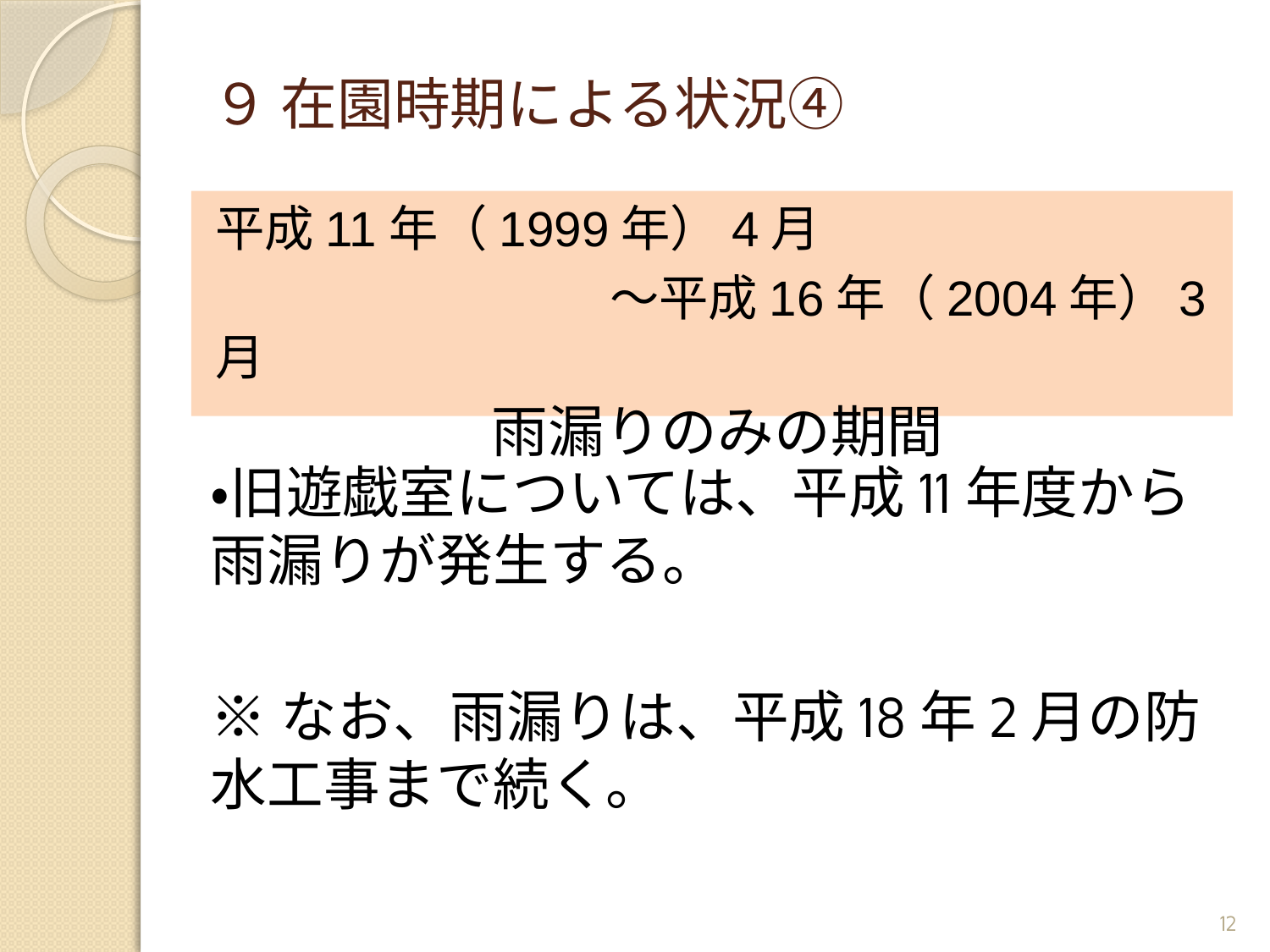

# ９ 在園時期による状況④
平成11年（1999年）4月
　　　　　　　　～平成16年（2004年）3月
雨漏りのみの期間
・旧遊戯室については、平成11年度から雨漏りが発生する。

※なお、雨漏りは、平成18年2月の防水工事まで続く。

12